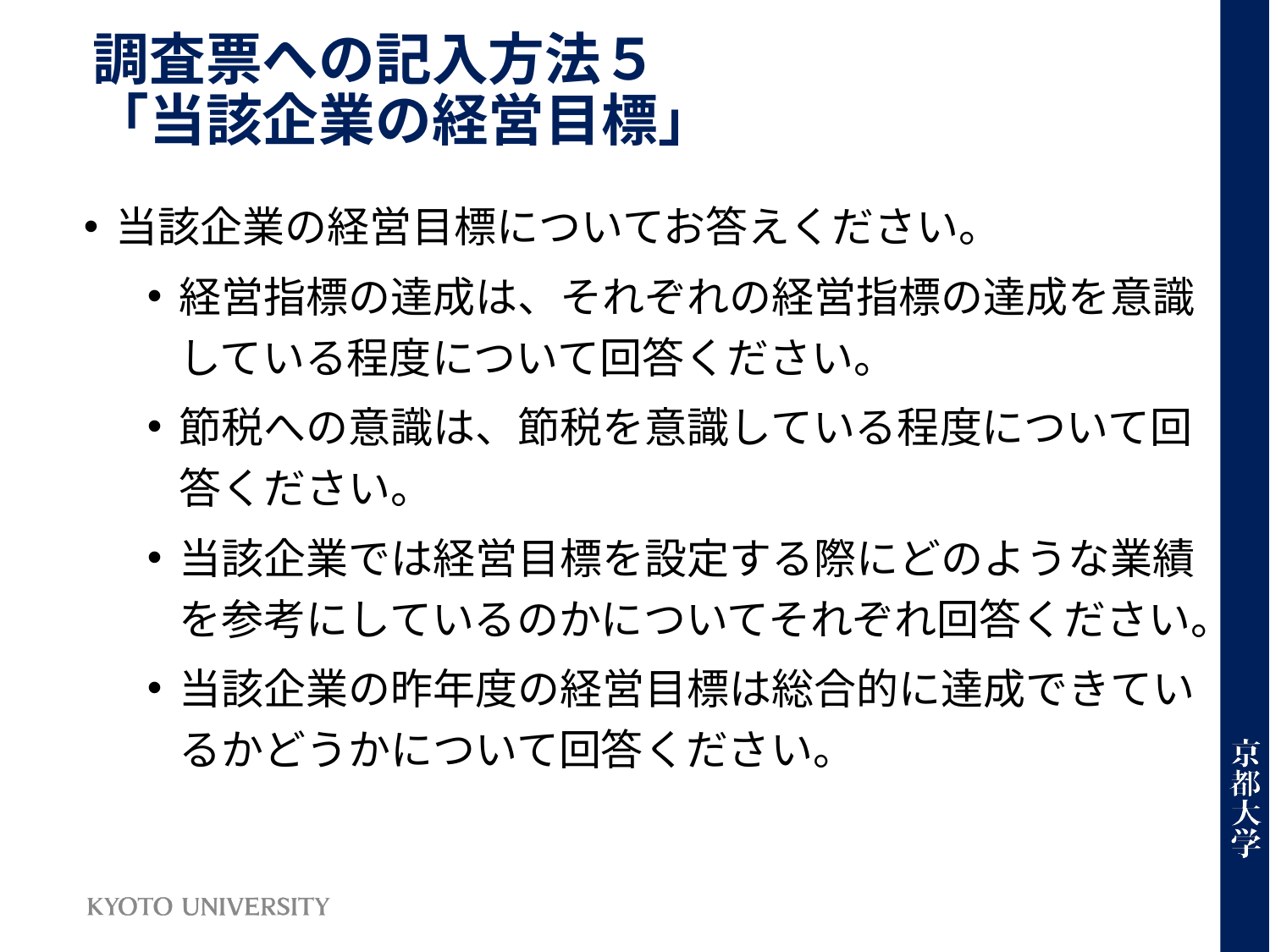

# 調査票への記入方法５ 「当該企業の経営目標」
当該企業の経営目標についてお答えください。
経営指標の達成は、それぞれの経営指標の達成を意識している程度について回答ください。
節税への意識は、節税を意識している程度について回答ください。
当該企業では経営目標を設定する際にどのような業績を参考にしているのかについてそれぞれ回答ください。
当該企業の昨年度の経営目標は総合的に達成できているかどうかについて回答ください。